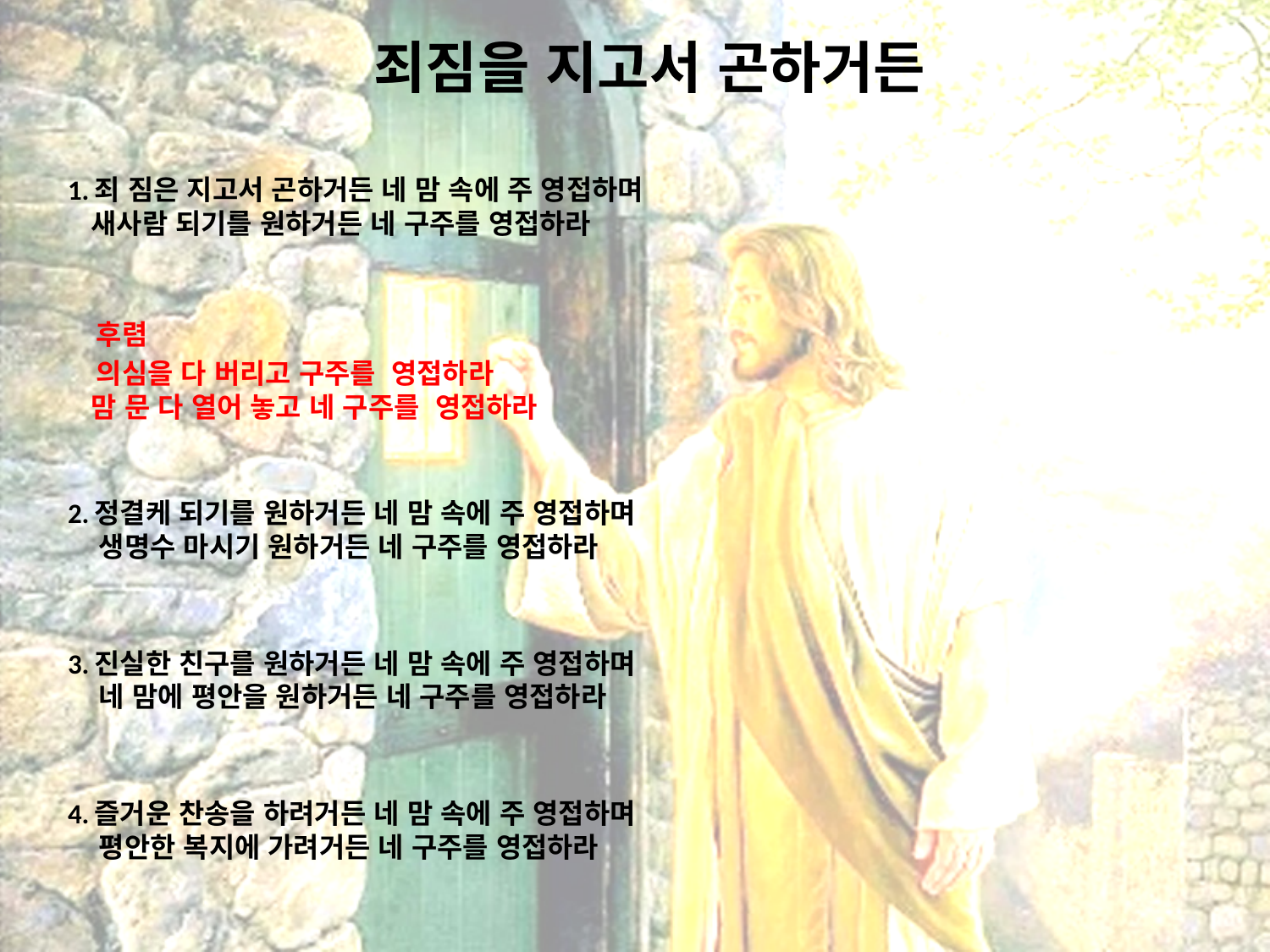

# 죄짐을 지고서 곤하거든
1.죄 짐은 지고서 곤하거든 네 맘 속에 주 영접하며
   새사람 되기를 원하거든 네 구주를 영접하라

   후렴
   의심을 다 버리고 구주를  영접하라
   맘 문 다 열어 놓고 네 구주를  영접하라
2.정결케 되기를 원하거든 네 맘 속에 주 영접하며
    생명수 마시기 원하거든 네 구주를 영접하라

3.진실한 친구를 원하거든 네 맘 속에 주 영접하며
    네 맘에 평안을 원하거든 네 구주를 영접하라

4.즐거운 찬송을 하려거든 네 맘 속에 주 영접하며
    평안한 복지에 가려거든 네 구주를 영접하라